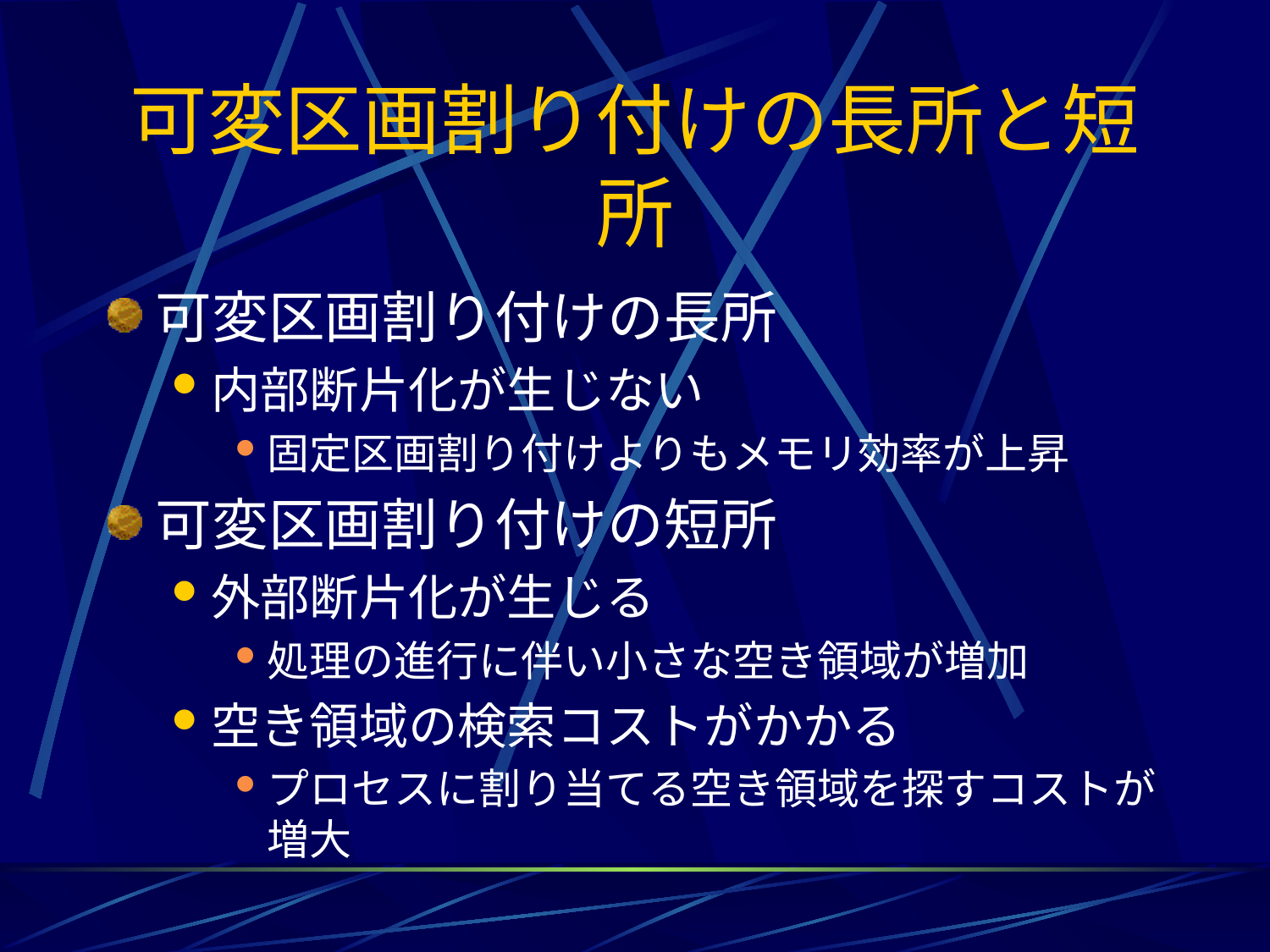

# 可変区画割り付けの長所と短所
可変区画割り付けの長所
内部断片化が生じない
固定区画割り付けよりもメモリ効率が上昇
可変区画割り付けの短所
外部断片化が生じる
処理の進行に伴い小さな空き領域が増加
空き領域の検索コストがかかる
プロセスに割り当てる空き領域を探すコストが増大